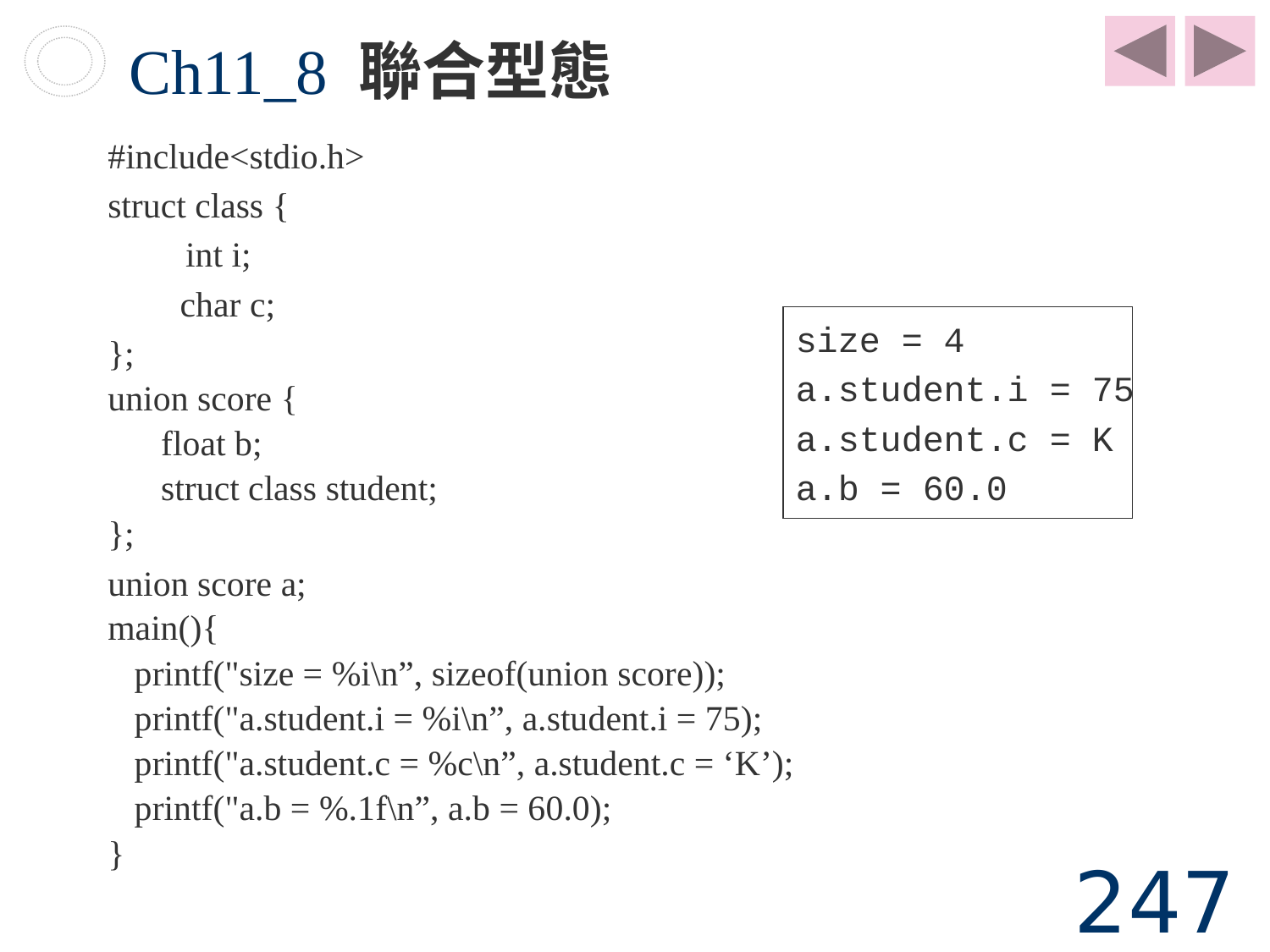

# Ch11_8 聯合型態
#include<stdio.h>
struct class {
      int i;
    char c;
};
union score {
      float b;
      struct class student;
};
union score a;
main(){
   printf("size = %i\n”, sizeof(union score));
   printf("a.student.i = %i\n”, a.student.i = 75);
   printf("a.student.c = %c\n”, a.student.c = ‘K’);
   printf("a.b = %.1f\n”, a.b = 60.0);
}
size = 4
a.student.i = 75
a.student.c = K
a.b = 60.0
247